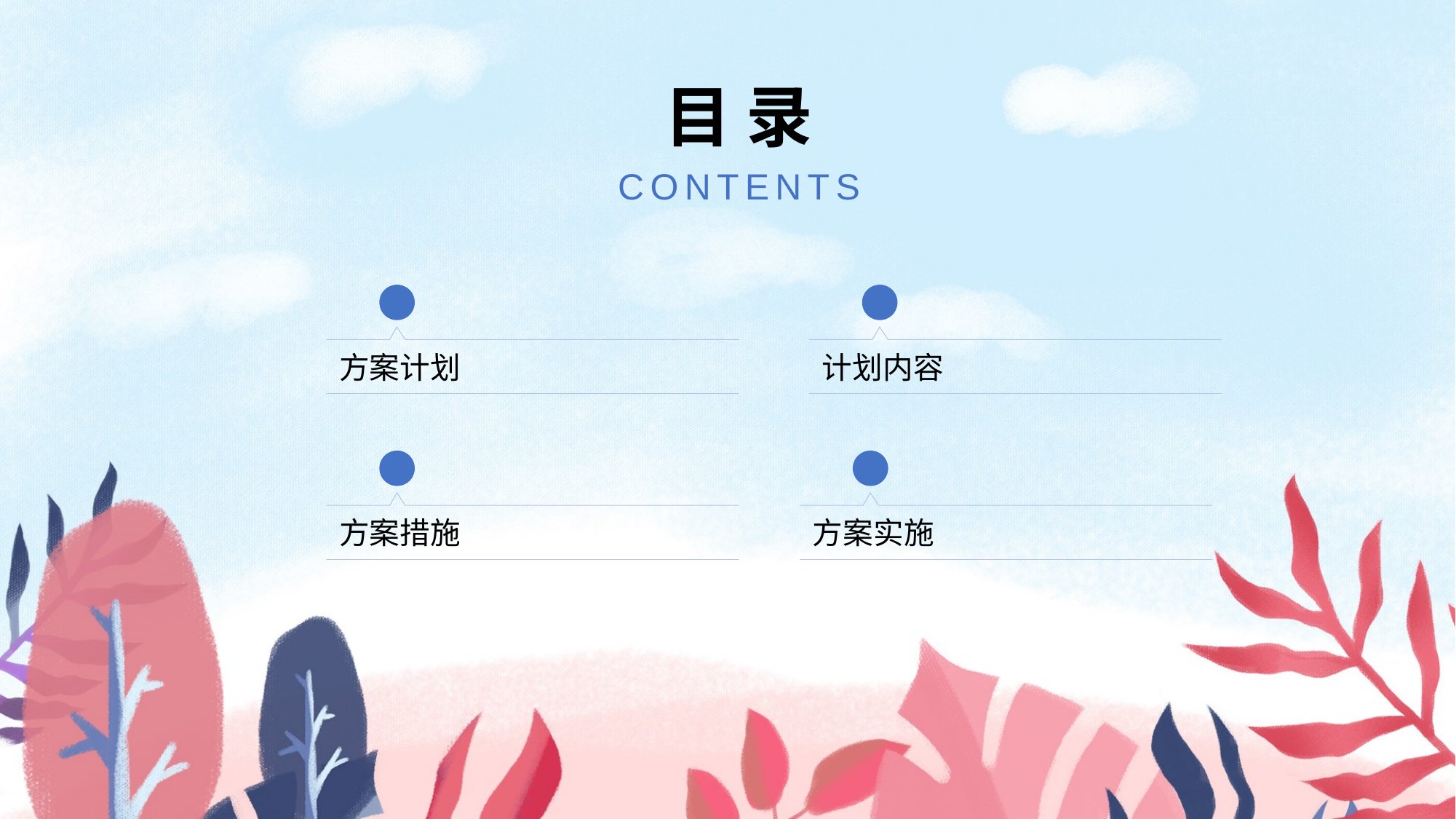

目 录
CONTENTS
1
2

方案计划
计划内容
3
4

方案措施
方案实施